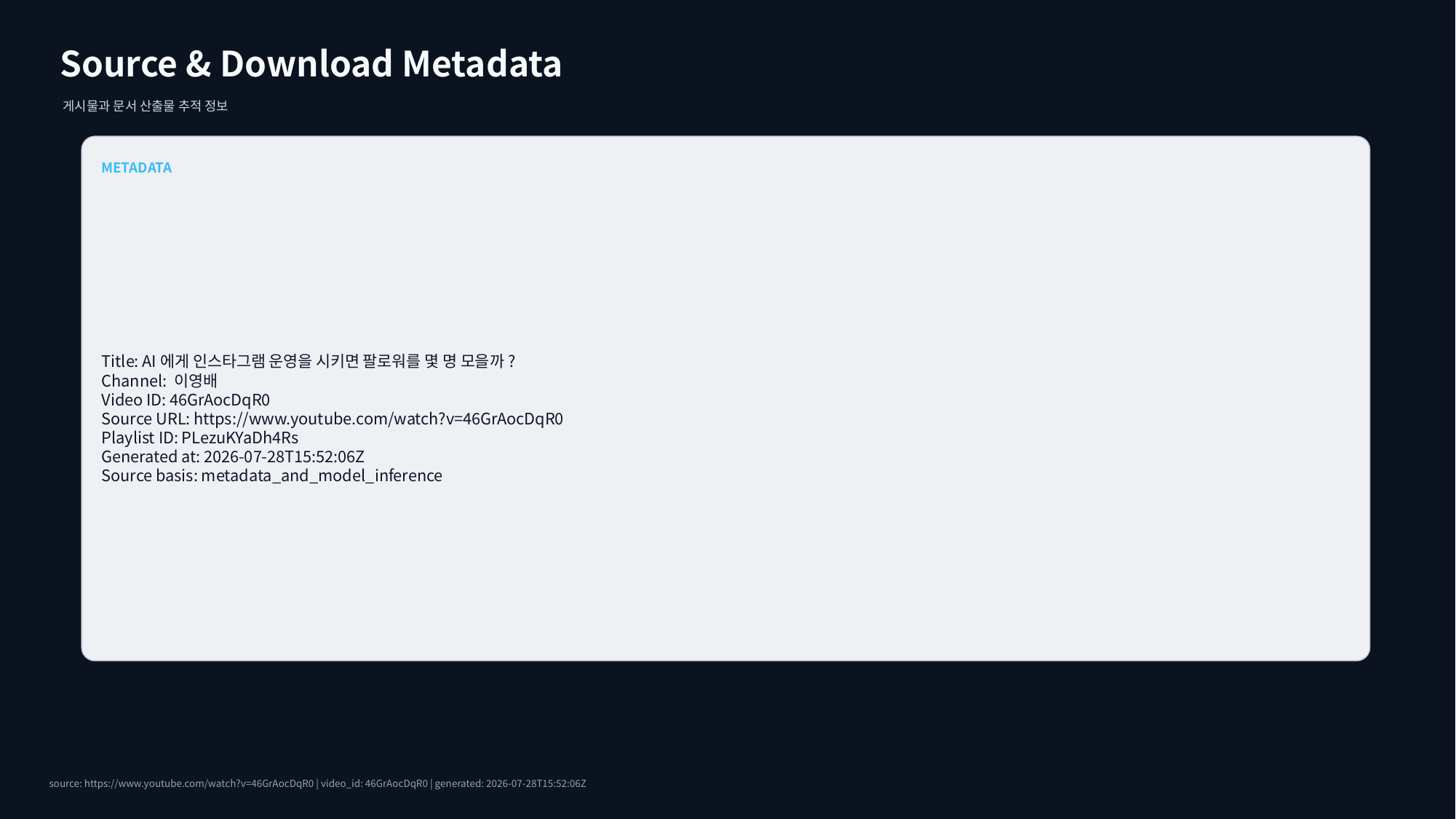

Source & Download Metadata
게시물과 문서 산출물 추적 정보

METADATA
Title: AI에게 인스타그램 운영을 시키면 팔로워를 몇 명 모을까?
Channel: 이영배
Video ID: 46GrAocDqR0
Source URL: https://www.youtube.com/watch?v=46GrAocDqR0
Playlist ID: PLezuKYaDh4Rs
Generated at: 2026-07-28T15:52:06Z
Source basis: metadata_and_model_inference
source: https://www.youtube.com/watch?v=46GrAocDqR0 | video_id: 46GrAocDqR0 | generated: 2026-07-28T15:52:06Z